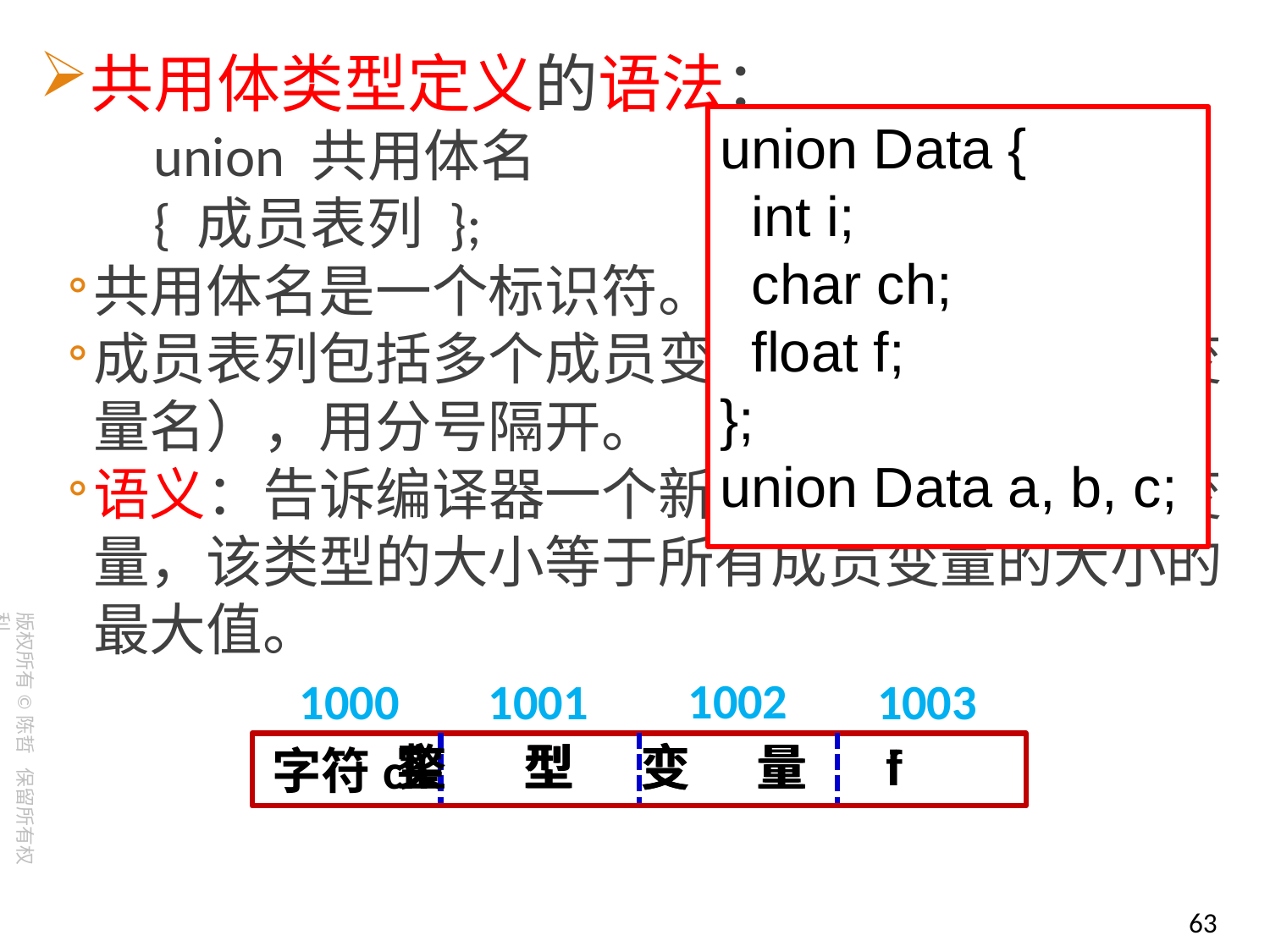

共用体类型定义的语法：
     union 共用体名
     { 成员表列 };
共用体名是一个标识符。
成员表列包括多个成员变量定义（类型名和变量名），用分号隔开。
语义：告诉编译器一个新的类型和它的成员变量，该类型的大小等于所有成员变量的大小的最大值。

union Data {
  int i;
  char ch;
  float f;
};
union Data a, b, c;
1002
1000
1001
1003
整       型      变      量      i
实       型      变      量      f
字符ch

63